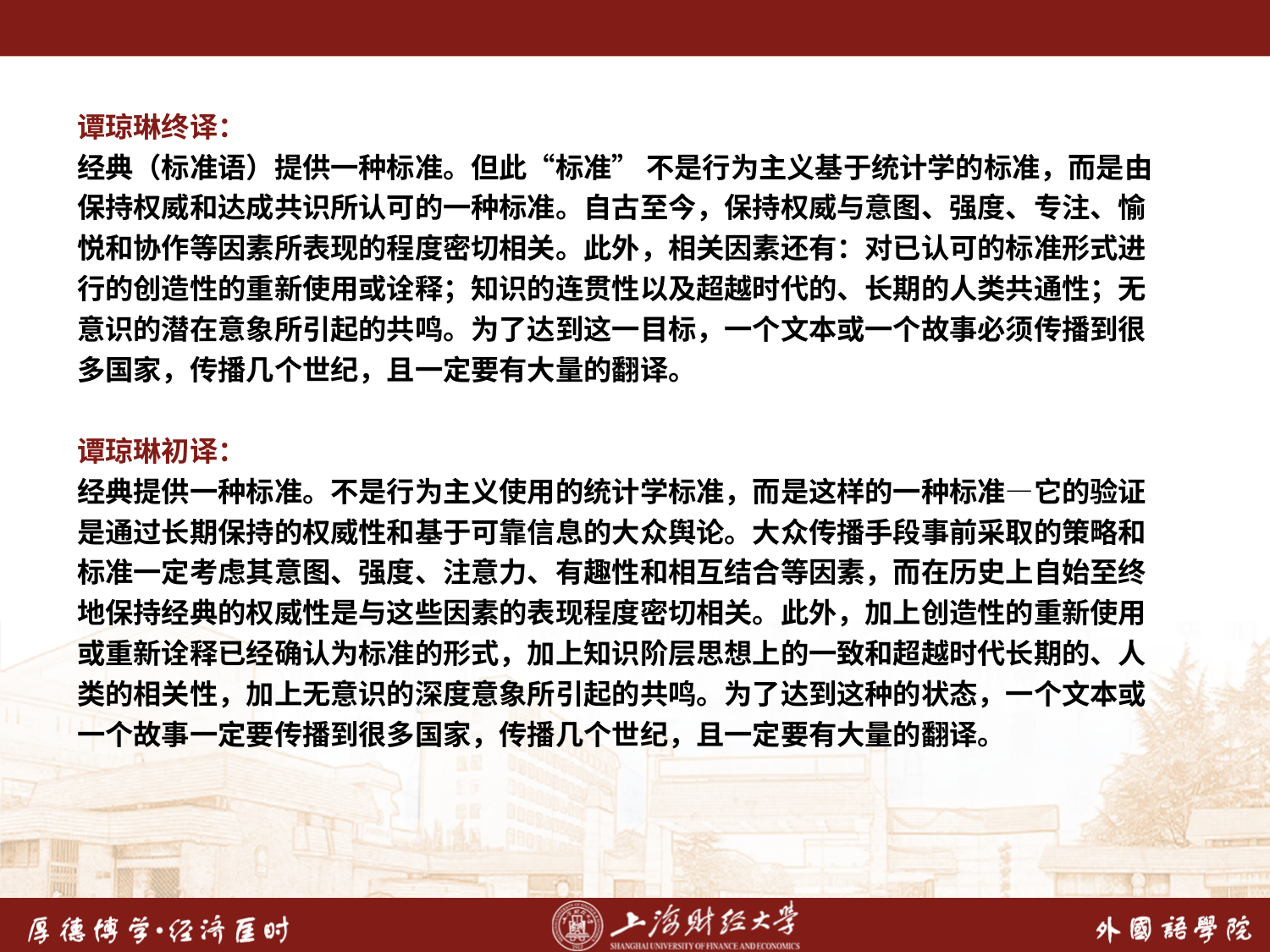

谭琼琳终译：
经典（标准语）提供一种标准。但此“标准” 不是行为主义基于统计学的标准，而是由保持权威和达成共识所认可的一种标准。自古至今，保持权威与意图、强度、专注、愉悦和协作等因素所表现的程度密切相关。此外，相关因素还有：对已认可的标准形式进行的创造性的重新使用或诠释；知识的连贯性以及超越时代的、长期的人类共通性；无意识的潜在意象所引起的共鸣。为了达到这一目标，一个文本或一个故事必须传播到很多国家，传播几个世纪，且一定要有大量的翻译。

谭琼琳初译：
经典提供一种标准。不是行为主义使用的统计学标准，而是这样的一种标准—它的验证是通过长期保持的权威性和基于可靠信息的大众舆论。大众传播手段事前采取的策略和标准一定考虑其意图、强度、注意力、有趣性和相互结合等因素，而在历史上自始至终地保持经典的权威性是与这些因素的表现程度密切相关。此外，加上创造性的重新使用或重新诠释已经确认为标准的形式，加上知识阶层思想上的一致和超越时代长期的、人类的相关性，加上无意识的深度意象所引起的共鸣。为了达到这种的状态，一个文本或一个故事一定要传播到很多国家，传播几个世纪，且一定要有大量的翻译。